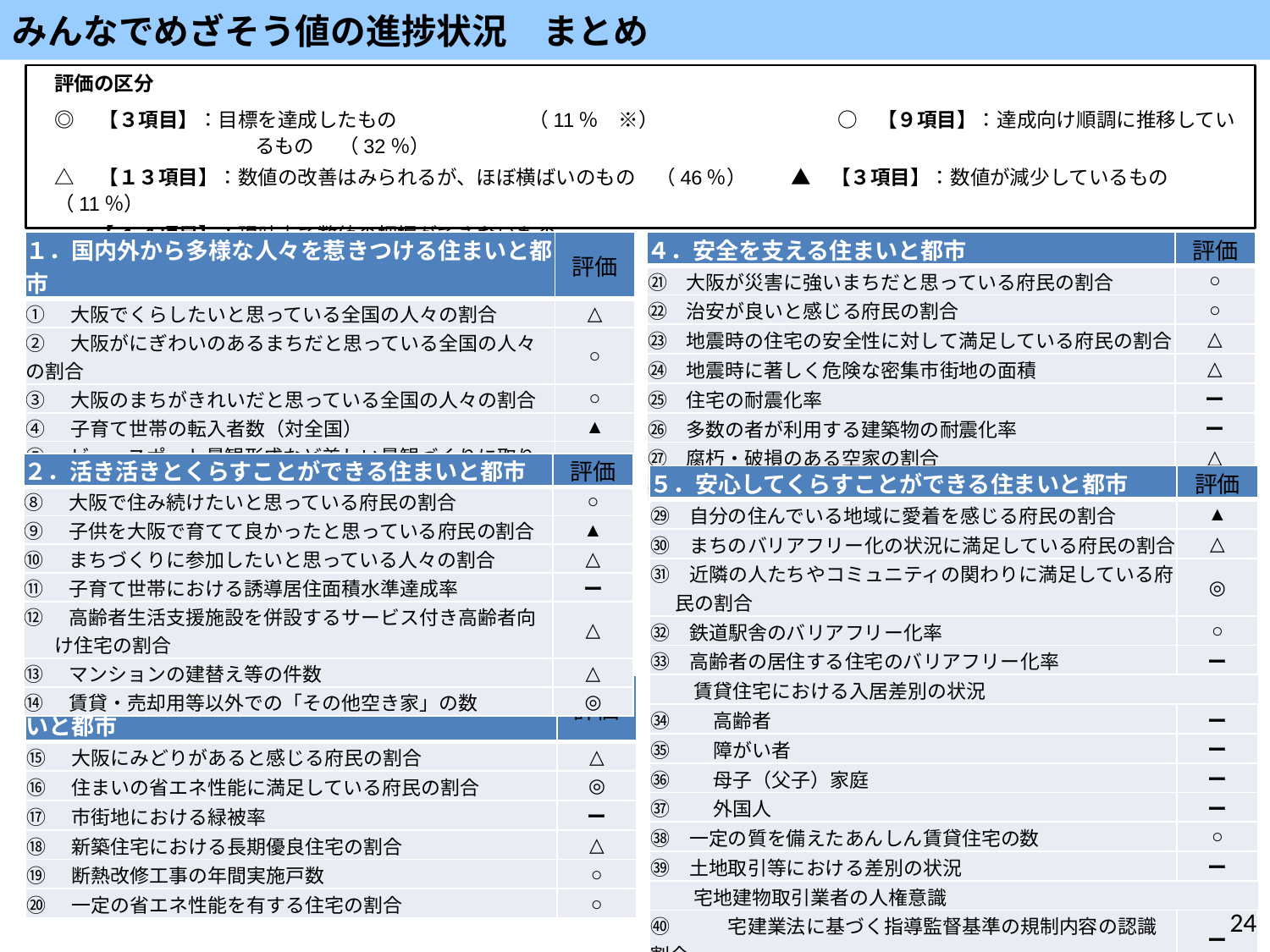

みんなでめざそう値の進捗状況　まとめ
評価の区分
◎　【３項目】：目標を達成したもの	　（11％　※）　　　　　　　　　○　【９項目】：達成向け順調に推移しているもの　 （32％）
△　【１３項目】：数値の改善はみられるが、ほぼ横ばいのもの　（46％） 　　▲　【３項目】：数値が減少しているもの　 （11％）
ー　【 1４項目】：現時点で数値の把握ができないもの
　※把握できる数値（28項目）に対する比率
| ４．安全を支える住まいと都市 | 評価 |
| --- | --- |
| ㉑　大阪が災害に強いまちだと思っている府民の割合 | ○ |
| ㉒　治安が良いと感じる府民の割合 | ○ |
| ㉓　地震時の住宅の安全性に対して満足している府民の割合 | △ |
| ㉔　地震時に著しく危険な密集市街地の面積 | △ |
| ㉕　住宅の耐震化率 | ー |
| ㉖　多数の者が利用する建築物の耐震化率 | ー |
| ㉗　腐朽・破損のある空家の割合 | △ |
| ㉘　空家を適正に管理している所有者の割合 | ー |
| １．国内外から多様な人々を惹きつける住まいと都市 | 評価 |
| --- | --- |
| ①　大阪でくらしたいと思っている全国の人々の割合 | △ |
| ②　大阪がにぎわいのあるまちだと思っている全国の人々の割合 | ○ |
| ③　大阪のまちがきれいだと思っている全国の人々の割合 | ○ |
| ④　子育て世帯の転入者数（対全国） | ▲ |
| ⑤　ビュースポット景観形成など美しい景観づくりに取り組む地域活　　　動団体数 | △ |
| ⑥　持ち家として取得された中古住宅の割合 | △ |
| ⑦　リフォーム、リノベーションの年間実施戸数 | △ |
| ２．活き活きとくらすことができる住まいと都市 | 評価 |
| --- | --- |
| ⑧　大阪で住み続けたいと思っている府民の割合 | ○ |
| ⑨　子供を大阪で育てて良かったと思っている府民の割合 | ▲ |
| ⑩　まちづくりに参加したいと思っている人々の割合 | △ |
| ⑪　子育て世帯における誘導居住面積水準達成率 | ー |
| ⑫　高齢者生活支援施設を併設するサービス付き高齢者向け住宅の割合 | △ |
| ⑬　マンションの建替え等の件数 | △ |
| ⑭　賃貸・売却用等以外での「その他空き家」の数 | ◎ |
| ５．安心してくらすことができる住まいと都市 | 評価 |
| --- | --- |
| ㉙　自分の住んでいる地域に愛着を感じる府民の割合 | ▲ |
| ㉚　まちのバリアフリー化の状況に満足している府民の割合 | △ |
| ㉛　近隣の人たちやコミュニティの関わりに満足している府民の割合 | ◎ |
| ㉜　鉄道駅舎のバリアフリー化率 | ○ |
| ㉝　高齢者の居住する住宅のバリアフリー化率 | ー |
| 賃貸住宅における入居差別の状況 |  |
| ㉞　　 高齢者 | ー |
| ㉟　　 障がい者 | ー |
| ㊱　　 母子（父子）家庭 | ー |
| ㊲　　 外国人 | ー |
| ㊳　一定の質を備えたあんしん賃貸住宅の数 | ○ |
| ㊴　土地取引等における差別の状況 | ー |
| 宅地建物取引業者の人権意識 |  |
| ㊵　　　宅建業法に基づく指導監督基準の規制内容の認識割合 | ー |
| ㊶　　　宅建業法第47条関係の解釈に関する国交大臣答弁の認識割合 | ー |
| ㊷　　　府部落差別事象に係る調査等の規制等に関する条例の改正内容の認識割合 | ー |
| ３．環境にやさしく快適にくらすことができる住まいと都市 | 評価 |
| --- | --- |
| ⑮　大阪にみどりがあると感じる府民の割合 | △ |
| ⑯　住まいの省エネ性能に満足している府民の割合 | ◎ |
| ⑰　市街地における緑被率 | ー |
| ⑱　新築住宅における長期優良住宅の割合 | △ |
| ⑲　断熱改修工事の年間実施戸数 | ○ |
| ⑳　一定の省エネ性能を有する住宅の割合 | ○ |
24